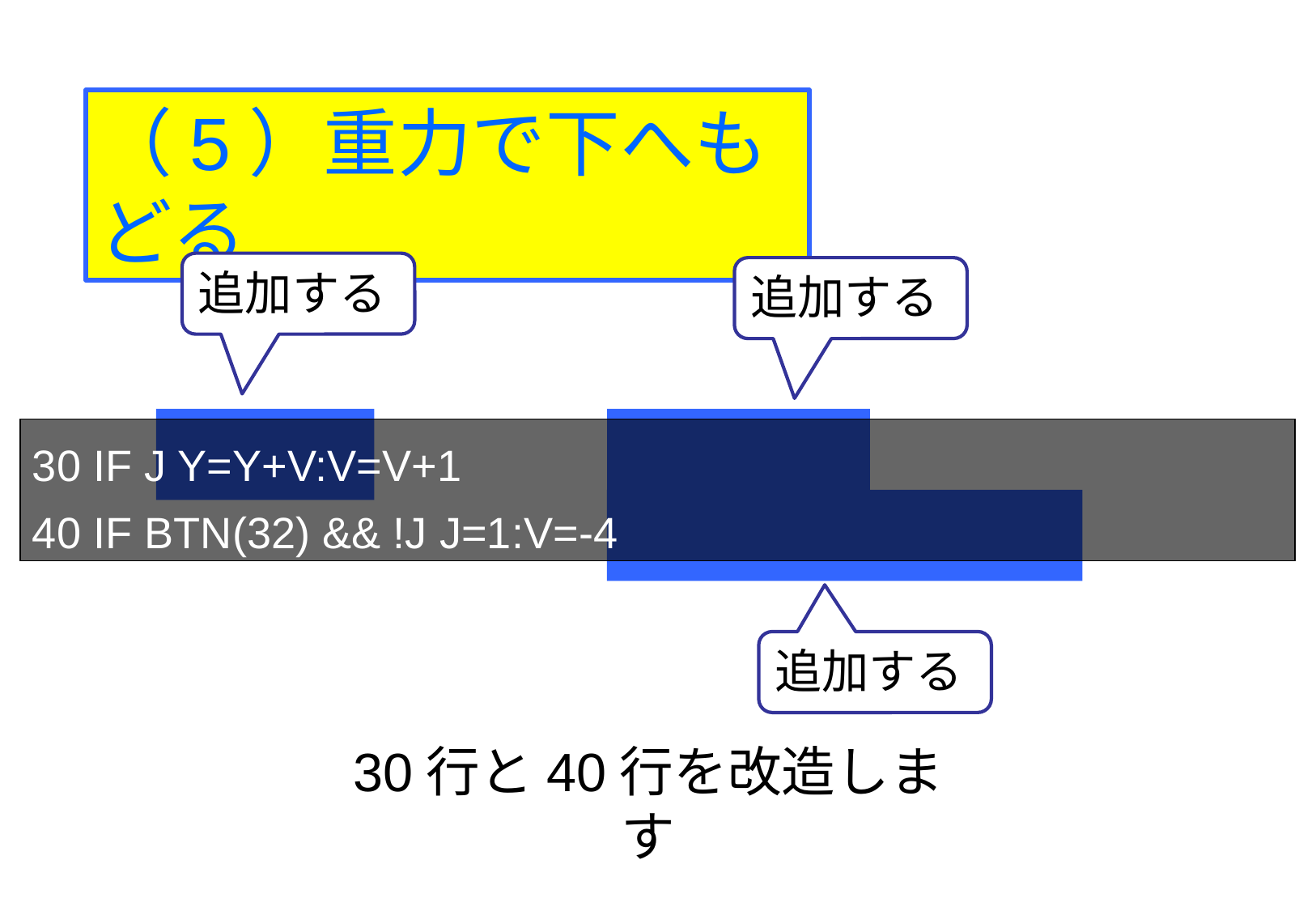

（5）重力で下へもどる
追加する
追加する

30 IF J Y=Y+V:V=V+1
40 IF BTN(32) && !J J=1:V=-4

追加する
30行と40行を改造します